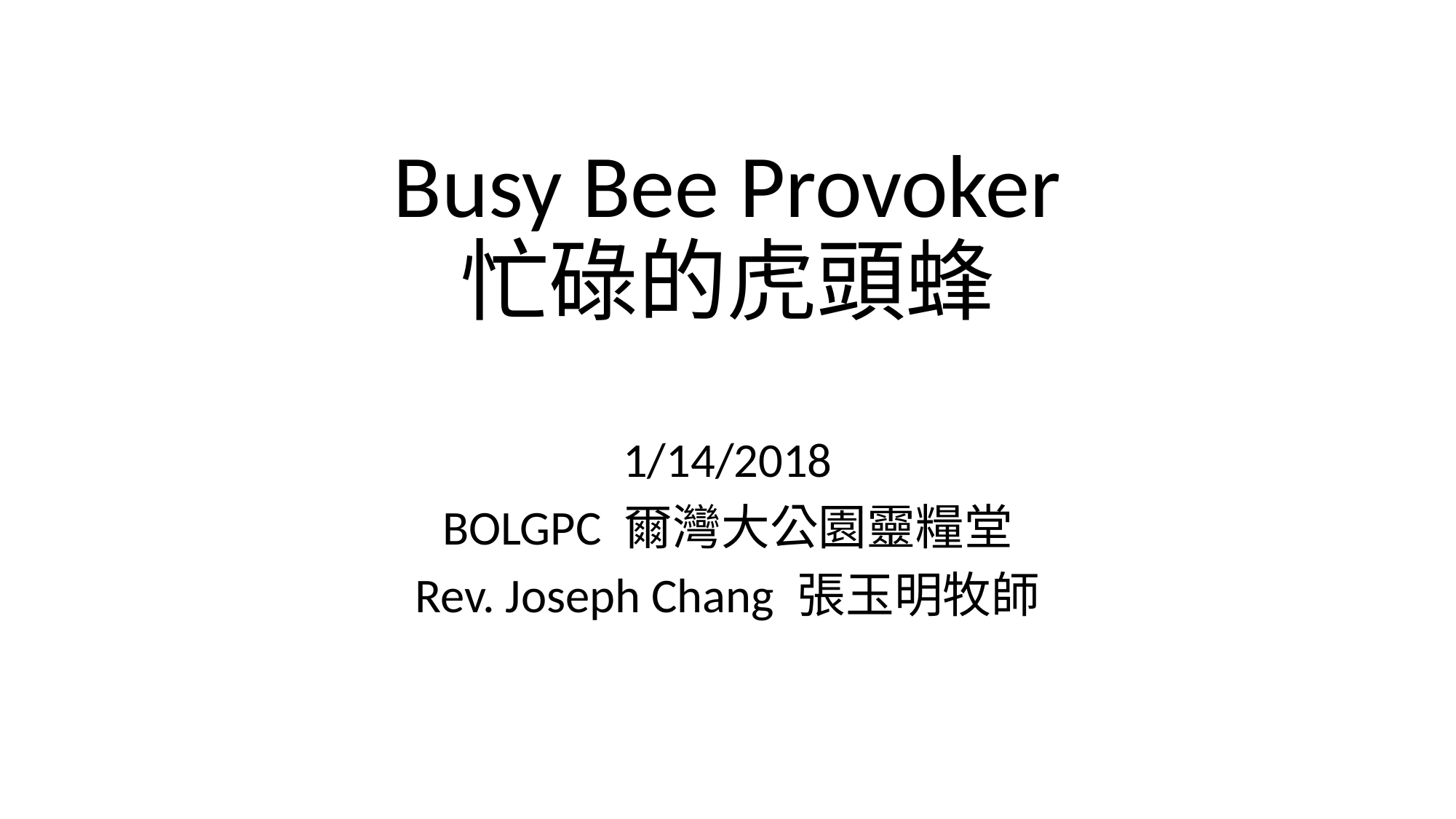

# Busy Bee Provoker 忙碌的虎頭蜂
1/14/2018
BOLGPC 爾灣大公園靈糧堂
Rev. Joseph Chang 張玉明牧師